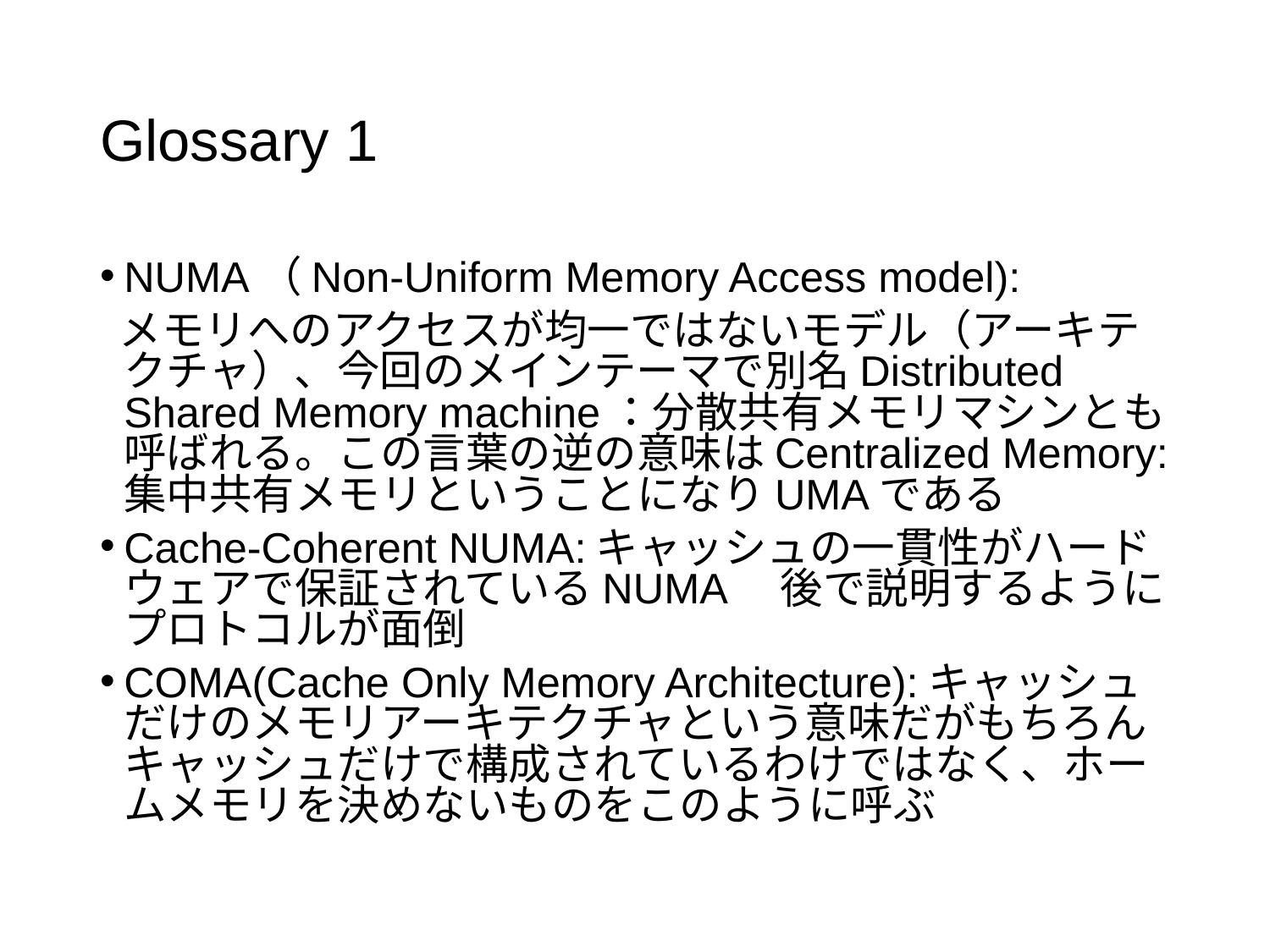

# Glossary 1
NUMA（Non-Uniform Memory Access model):
 メモリへのアクセスが均一ではないモデル（アーキテクチャ）、今回のメインテーマで別名Distributed Shared Memory machine：分散共有メモリマシンとも呼ばれる。この言葉の逆の意味はCentralized Memory:集中共有メモリということになりUMAである
Cache-Coherent NUMA:キャッシュの一貫性がハードウェアで保証されているNUMA　後で説明するようにプロトコルが面倒
COMA(Cache Only Memory Architecture):キャッシュだけのメモリアーキテクチャという意味だがもちろんキャッシュだけで構成されているわけではなく、ホームメモリを決めないものをこのように呼ぶ